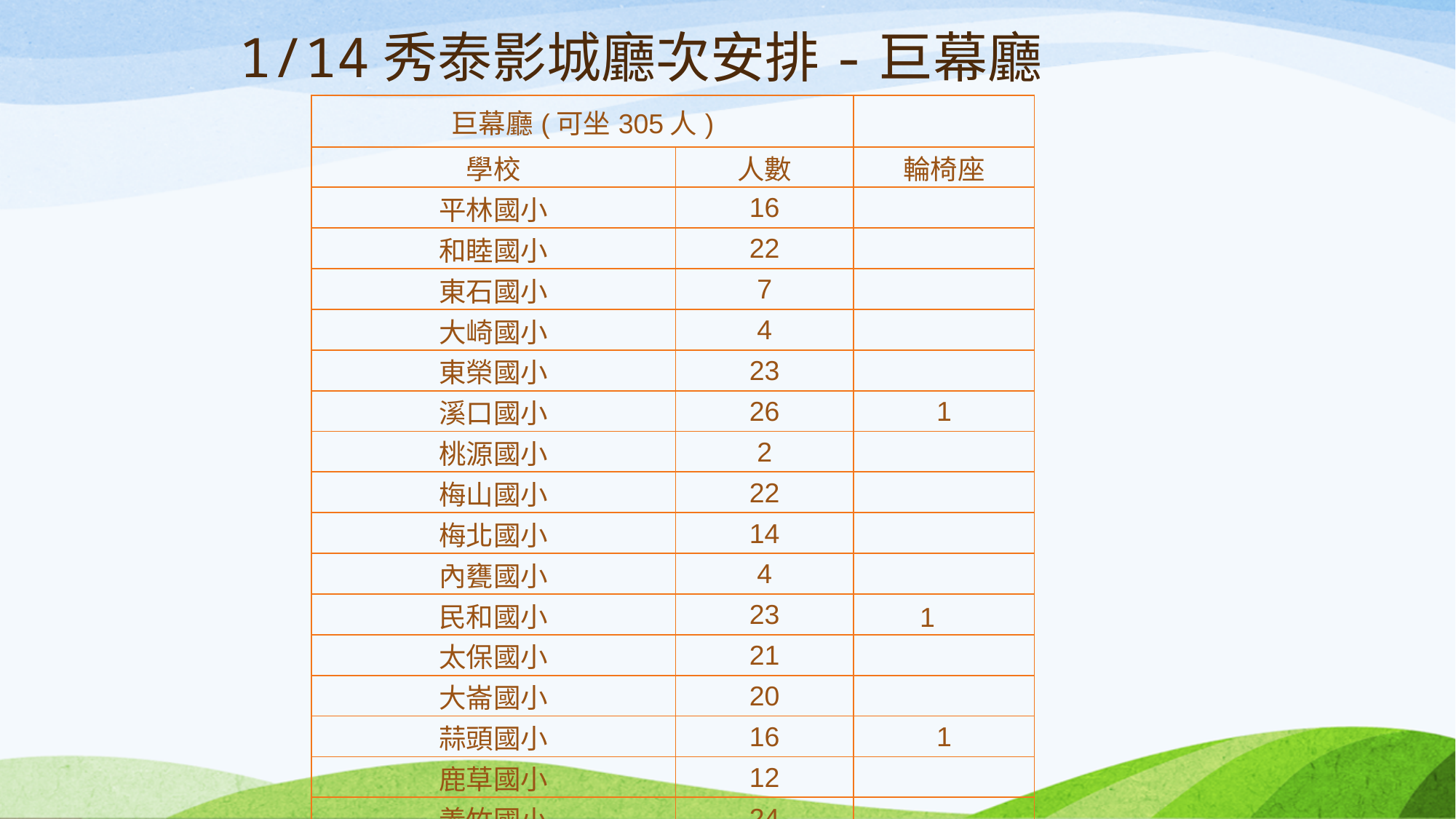

# 1/14秀泰影城廳次安排-巨幕廳
| 巨幕廳(可坐305人) |  |  |
| --- | --- | --- |
| 學校 | 人數 | 輪椅座 |
| 平林國小 | 16 |  |
| 和睦國小 | 22 |  |
| 東石國小 | 7 |  |
| 大崎國小 | 4 |  |
| 東榮國小 | 23 |  |
| 溪口國小 | 26 | 1 |
| 桃源國小 | 2 |  |
| 梅山國小 | 22 |  |
| 梅北國小 | 14 |  |
| 內甕國小 | 4 |  |
| 民和國小 | 23 | 1 |
| 太保國小 | 21 |  |
| 大崙國小 | 20 |  |
| 蒜頭國小 | 16 | 1 |
| 鹿草國小 | 12 |  |
| 義竹國小 | 24 |  |
| 布袋國小 | 16 |  |
|  | 277 |  |